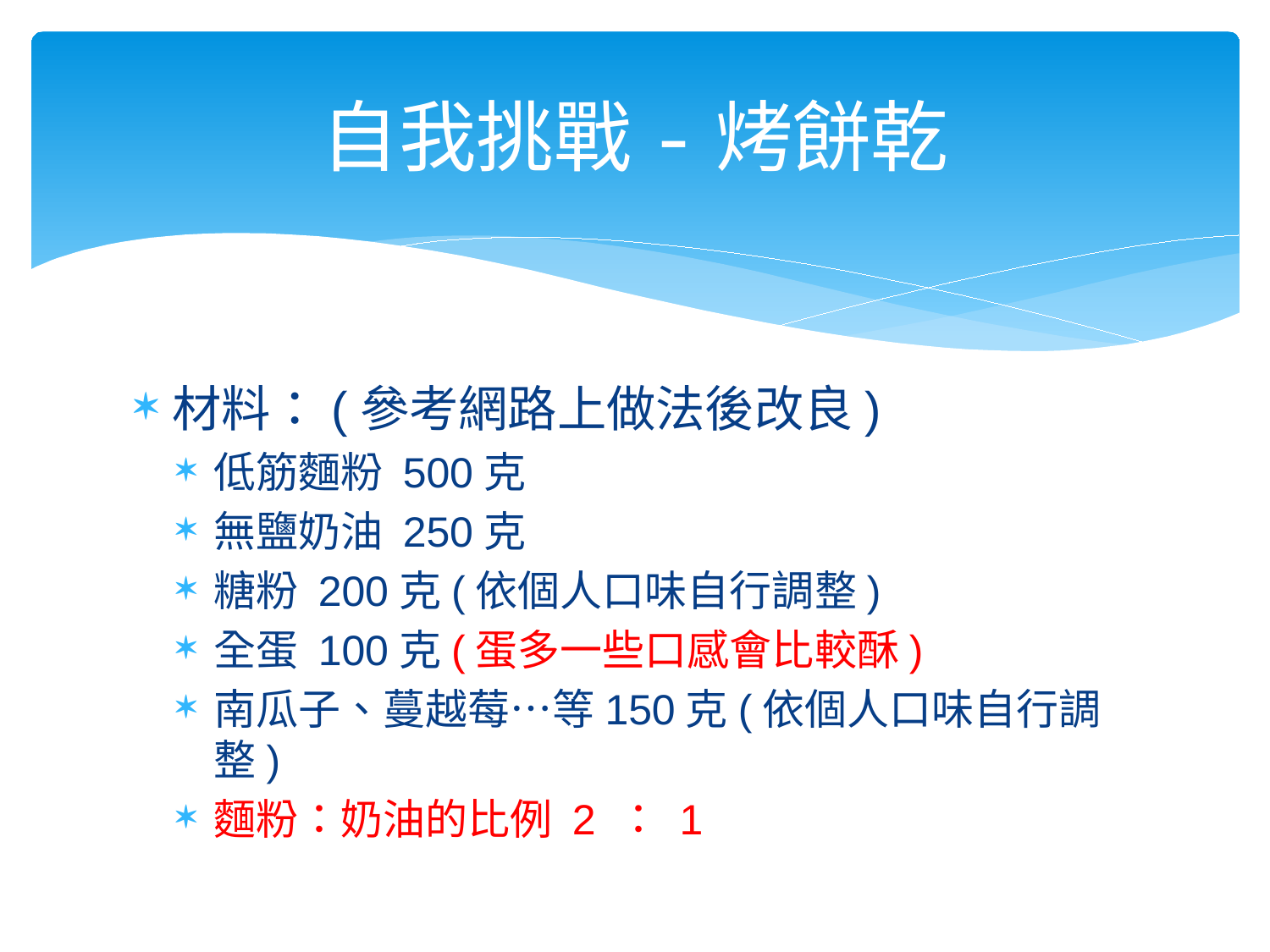

# 自我挑戰-烤餅乾
材料：(參考網路上做法後改良)
低筋麵粉 500克
無鹽奶油 250克
糖粉 200克(依個人口味自行調整)
全蛋 100克(蛋多一些口感會比較酥)
南瓜子、蔓越莓…等150克(依個人口味自行調整)
麵粉：奶油的比例 2 ： 1